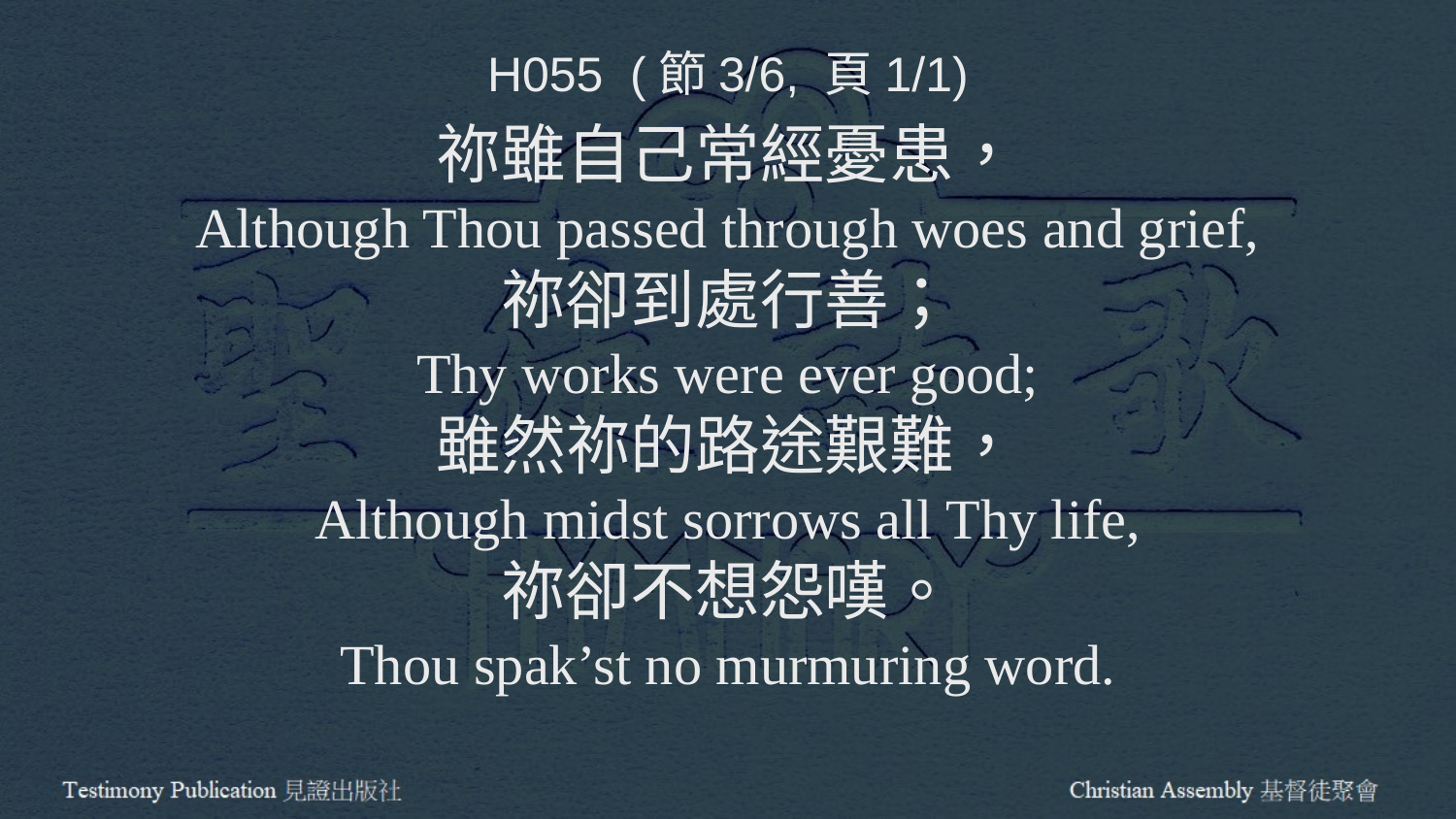

H055  (節3/6, 頁1/1)
祢雖自己常經憂患，
Although Thou passed through woes and grief,
祢卻到處行善；
Thy works were ever good;
雖然祢的路途艱難，
Although midst sorrows all Thy life,
祢卻不想怨嘆。
Thou spak’st no murmuring word.